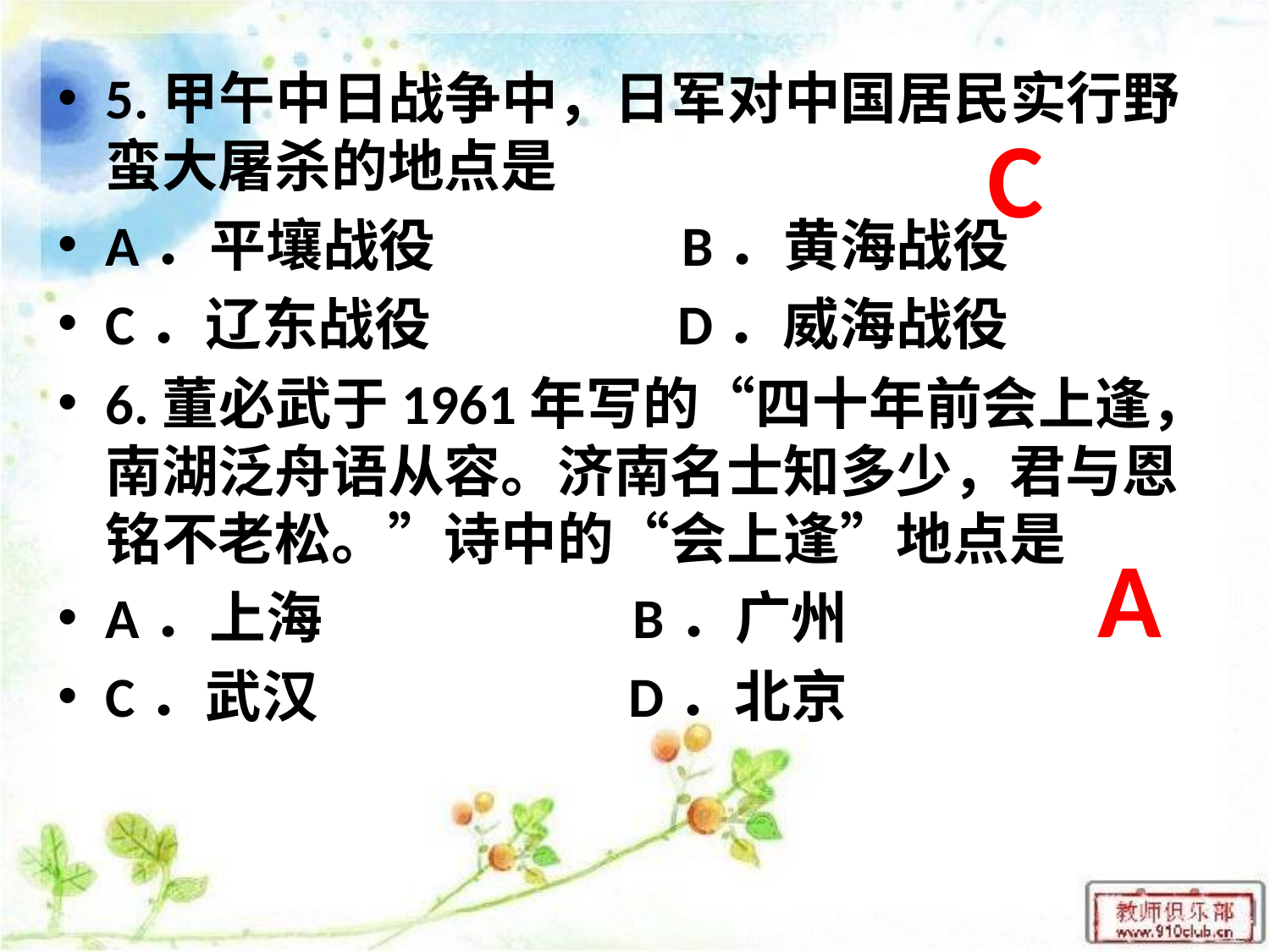

5.甲午中日战争中，日军对中国居民实行野蛮大屠杀的地点是
A．平壤战役                  B．黄海战役
C．辽东战役                  D．威海战役
6.董必武于1961年写的“四十年前会上逢，南湖泛舟语从容。济南名士知多少，君与恩铭不老松。”诗中的“会上逢”地点是
A．上海                       B．广州
C．武汉                       D．北京

C
A